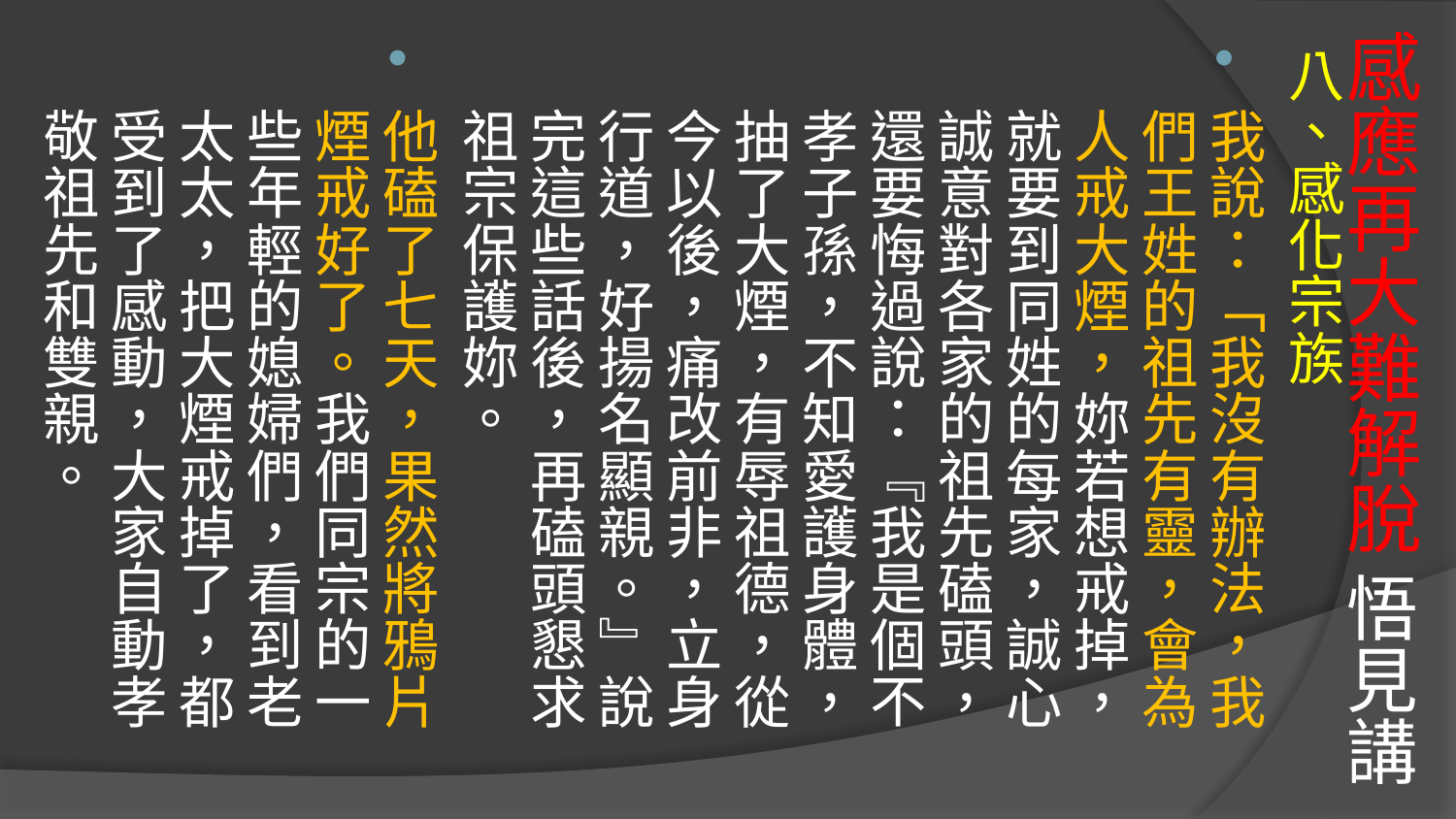

# 感應再大難解脫 悟見講
八、感化宗族
我說：「我沒有辦法，我們王姓的祖先有靈，會為人戒大煙，妳若想戒掉，就要到同姓的每家，誠心誠意對各家的祖先磕頭，還要悔過說：『我是個不孝子孫，不知愛護身體，抽了大煙，有辱祖德，從今以後，痛改前非，立身行道，好揚名顯親。』說完這些話後，再磕頭懇求祖宗保護妳。
他磕了七天，果然將鴉片煙戒好了。我們同宗的一些年輕的媳婦們，看到老太太，把大煙戒掉了，都受到了感動，大家自動孝敬祖先和雙親。